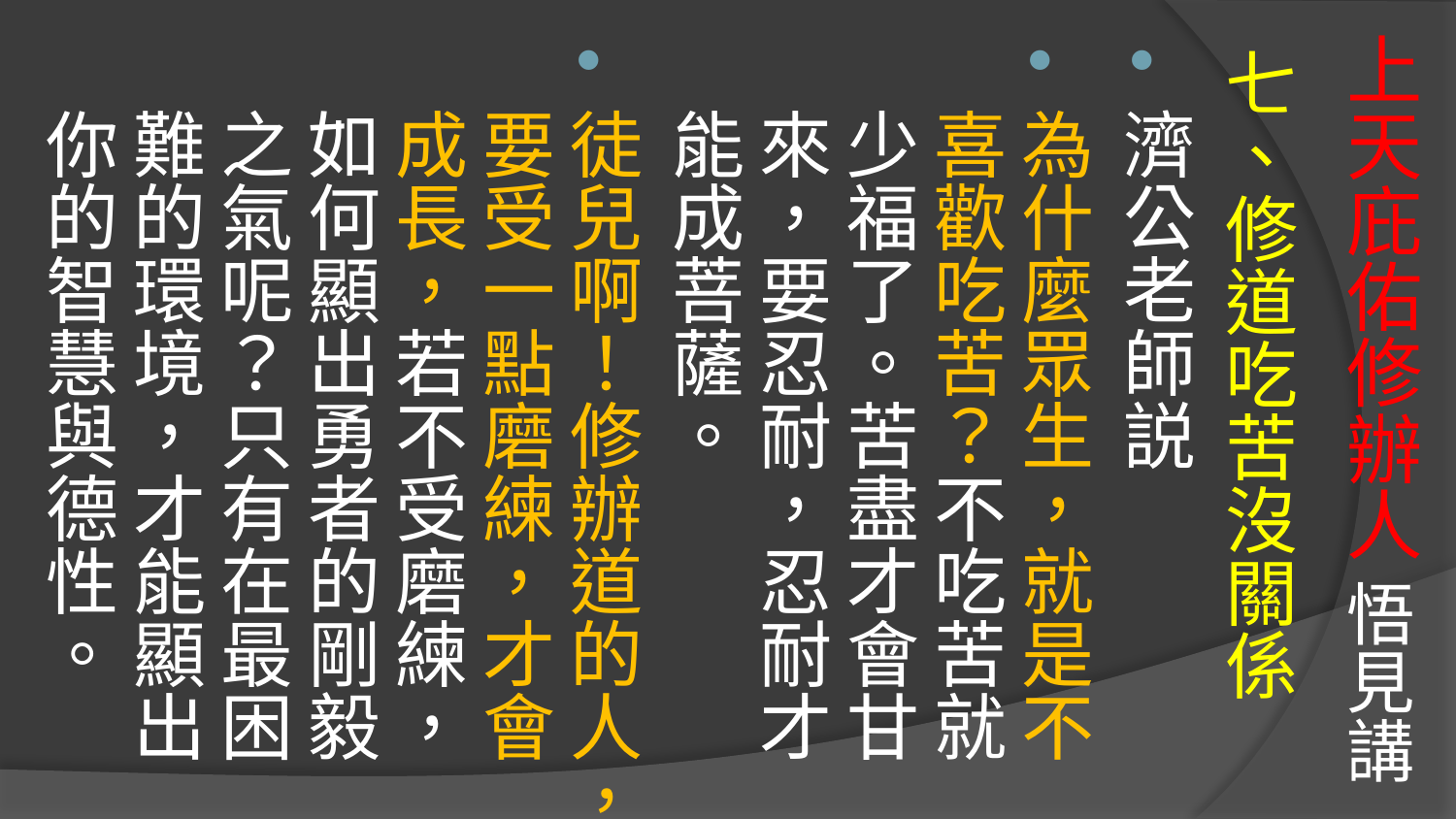

# 上天庇佑修辦人 悟見講
七、修道吃苦沒關係
濟公老師説
為什麼眾生，就是不喜歡吃苦？不吃苦就少福了。苦盡才會甘來，要忍耐，忍耐才能成菩薩。
徒兒啊！修辦道的人，要受一點磨練，才會成長，若不受磨練，如何顯出勇者的剛毅之氣呢？只有在最困難的環境，才能顯出你的智慧與德性。